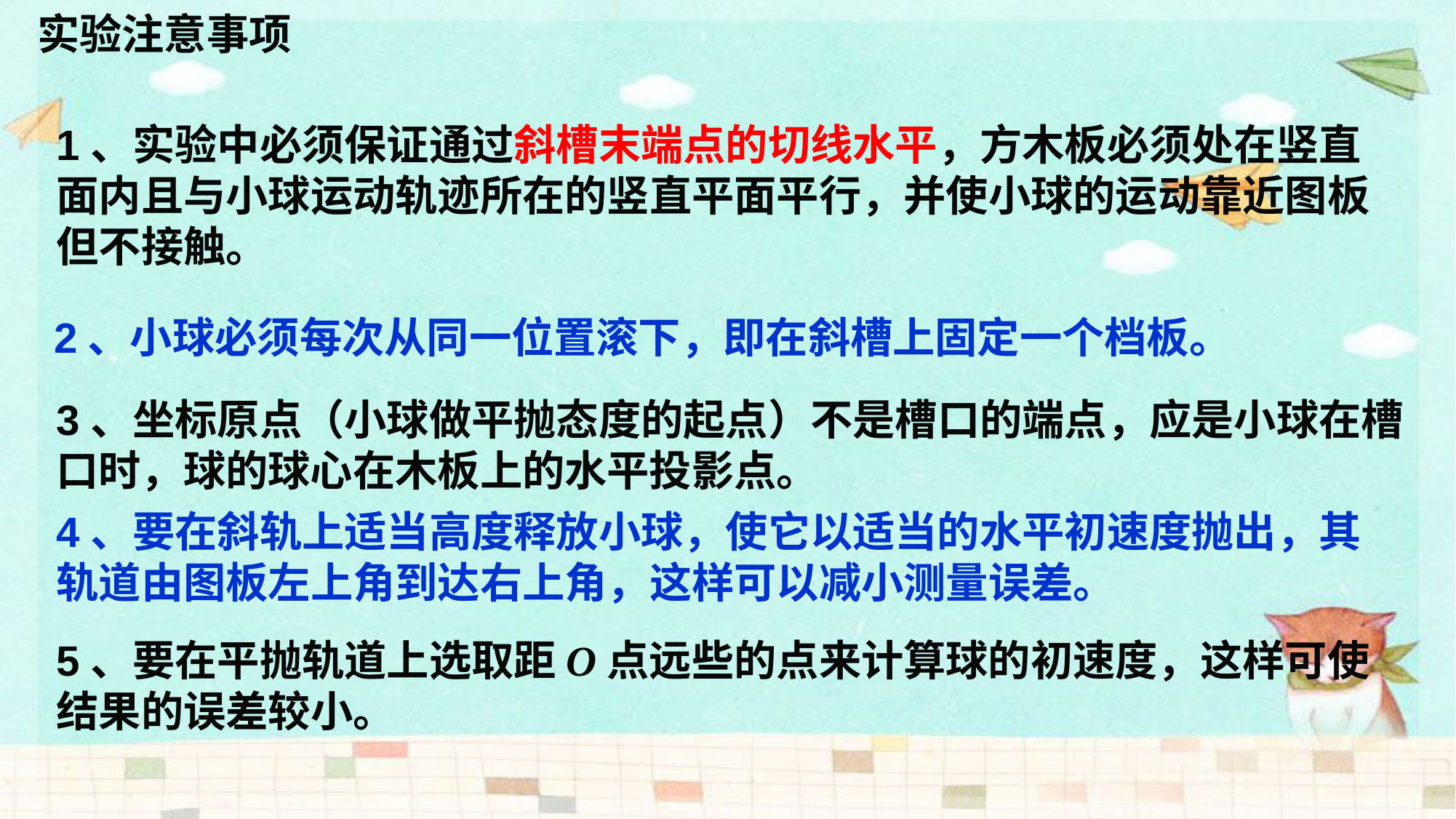

实验注意事项
1、实验中必须保证通过斜槽末端点的切线水平，方木板必须处在竖直面内且与小球运动轨迹所在的竖直平面平行，并使小球的运动靠近图板但不接触。
2、小球必须每次从同一位置滚下，即在斜槽上固定一个档板。
3、坐标原点（小球做平抛态度的起点）不是槽口的端点，应是小球在槽口时，球的球心在木板上的水平投影点。
4、要在斜轨上适当高度释放小球，使它以适当的水平初速度抛出，其轨道由图板左上角到达右上角，这样可以减小测量误差。
5、要在平抛轨道上选取距O点远些的点来计算球的初速度，这样可使结果的误差较小。